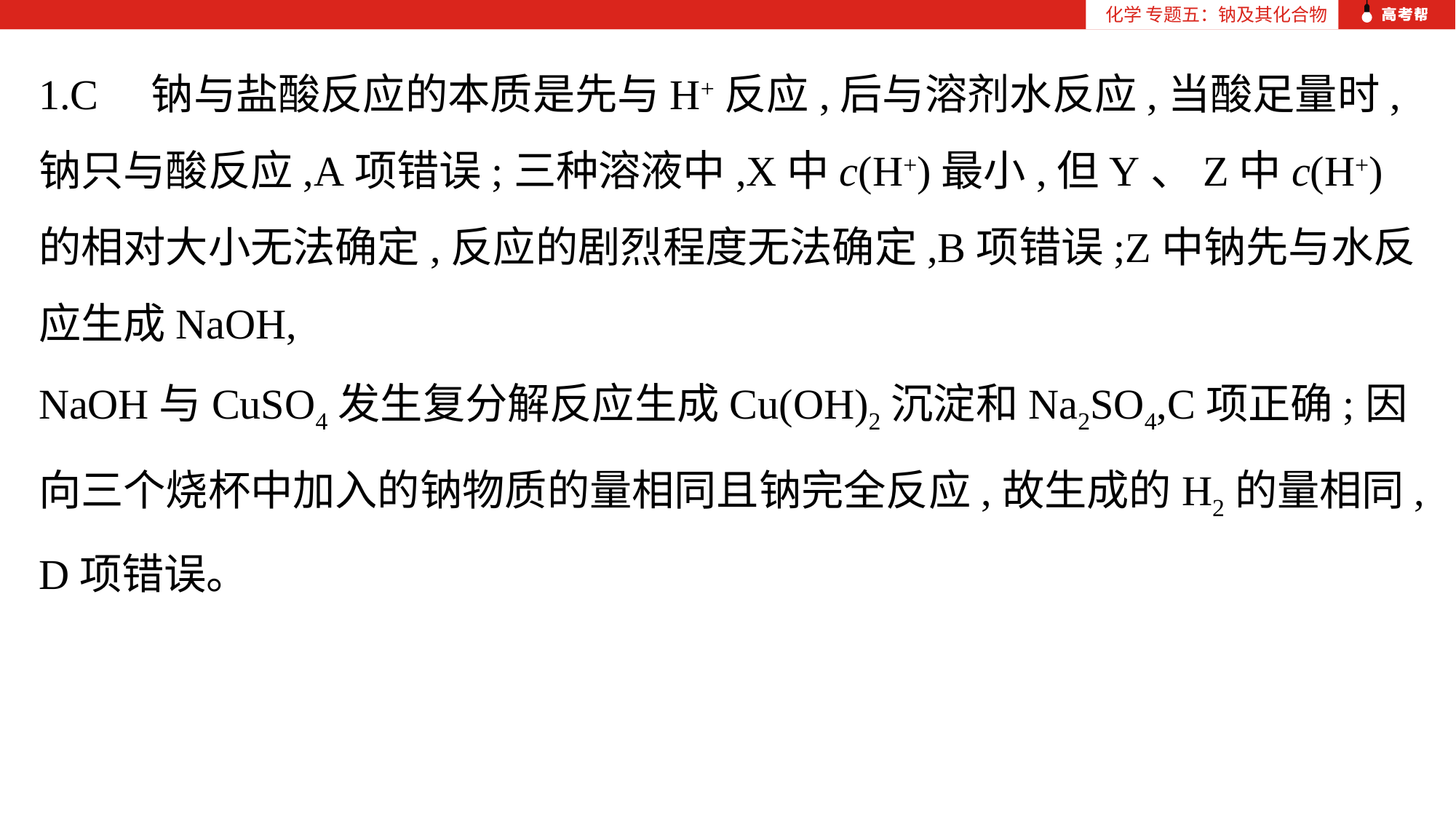

化学 专题五：钠及其化合物

1.C　钠与盐酸反应的本质是先与H+反应,后与溶剂水反应,当酸足量时,钠只与酸反应,A项错误;三种溶液中,X中c(H+)最小,但Y、Z中c(H+)的相对大小无法确定,反应的剧烈程度无法确定,B项错误;Z中钠先与水反应生成NaOH,
NaOH与CuSO4发生复分解反应生成Cu(OH)2沉淀和Na2SO4,C项正确;因向三个烧杯中加入的钠物质的量相同且钠完全反应,故生成的H2的量相同,D项错误。